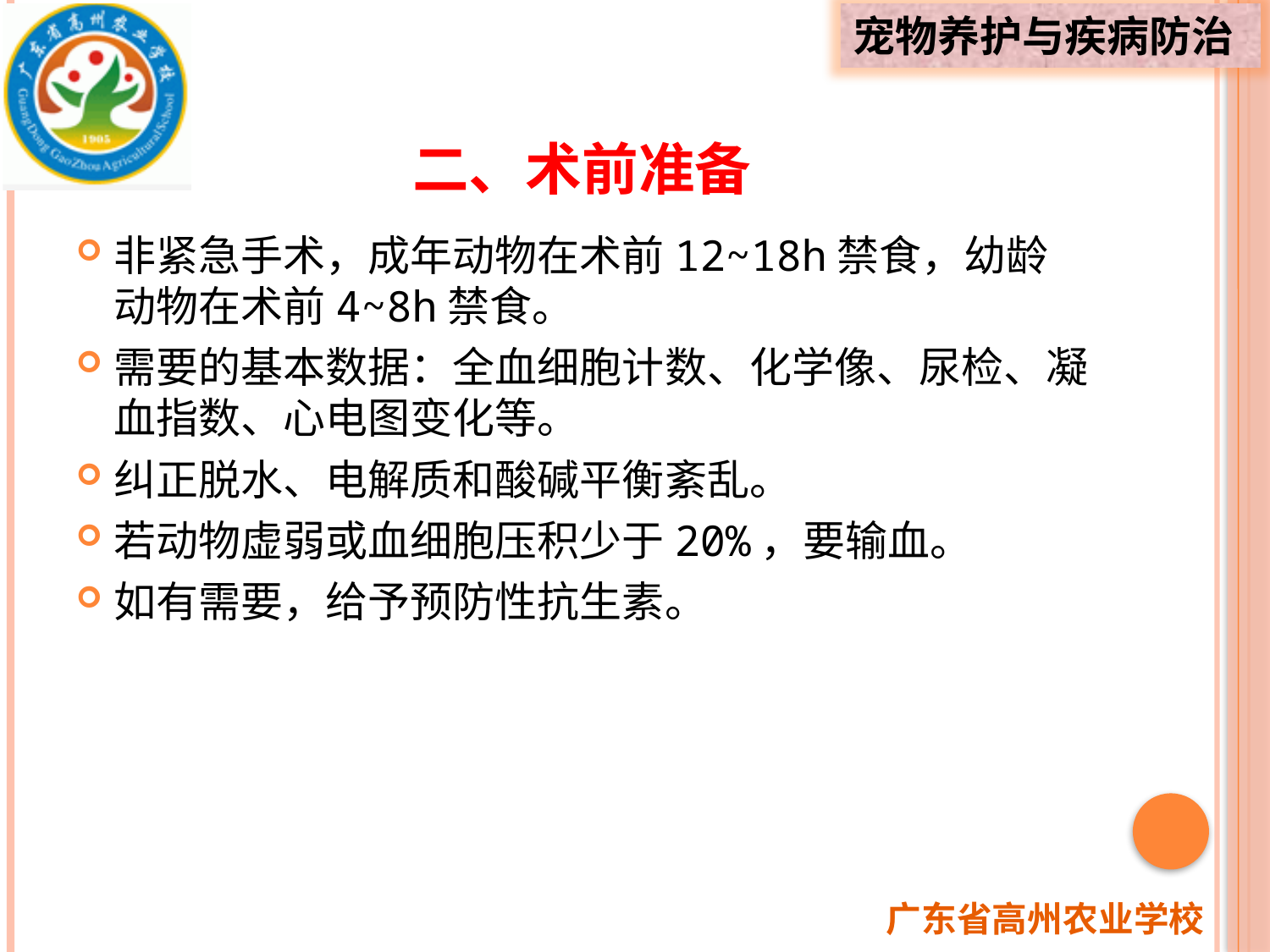

# 二、术前准备
非紧急手术，成年动物在术前12~18h禁食，幼龄动物在术前4~8h禁食。
需要的基本数据：全血细胞计数、化学像、尿检、凝血指数、心电图变化等。
纠正脱水、电解质和酸碱平衡紊乱。
若动物虚弱或血细胞压积少于20%，要输血。
如有需要，给予预防性抗生素。